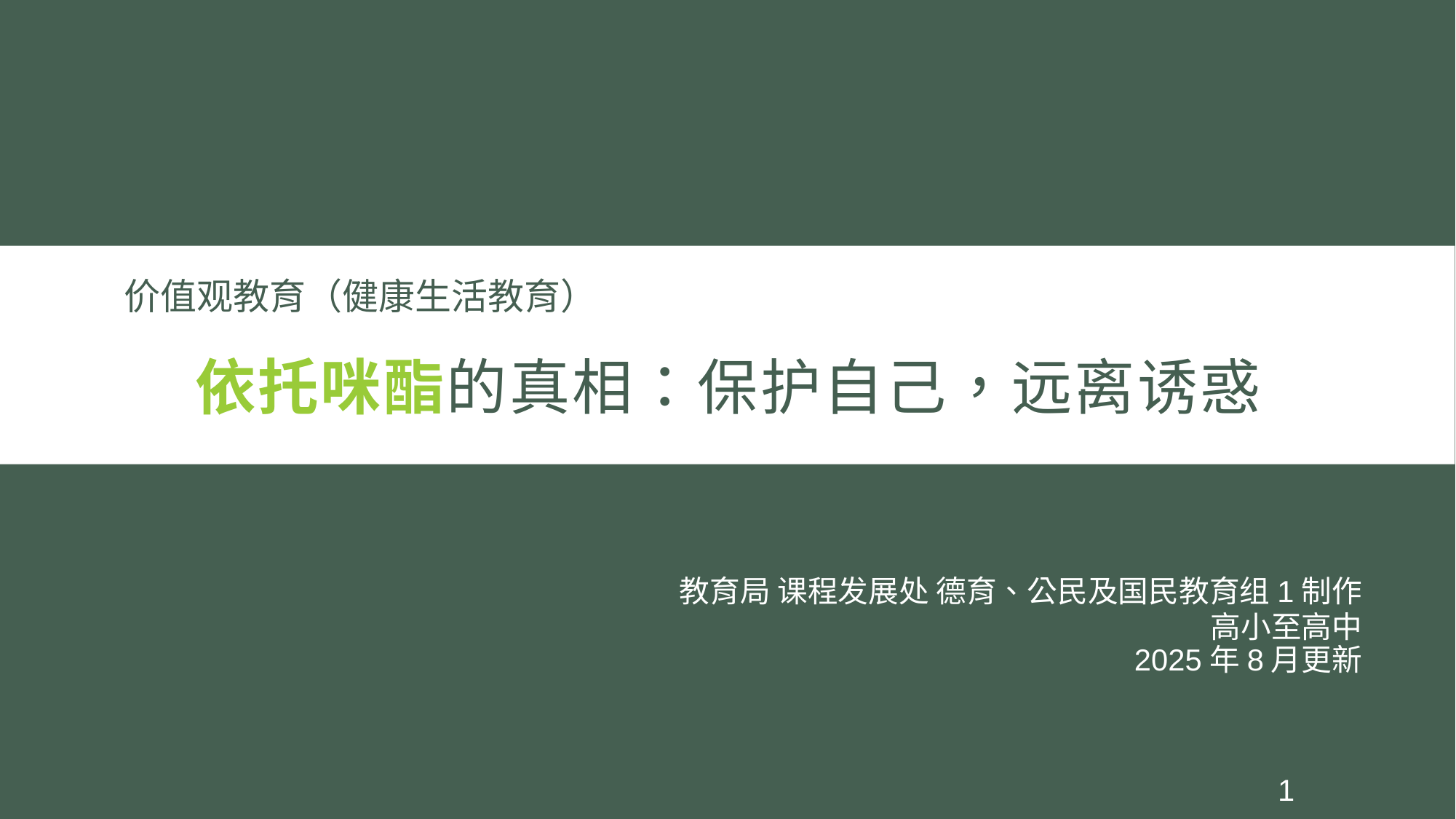

价值观教育（健康生活教育）
# 依托咪酯的真相：保护自己，远离诱惑
教育局 课程发展处 德育、公民及国民教育组1制作
高小至高中
2025年8月更新
1